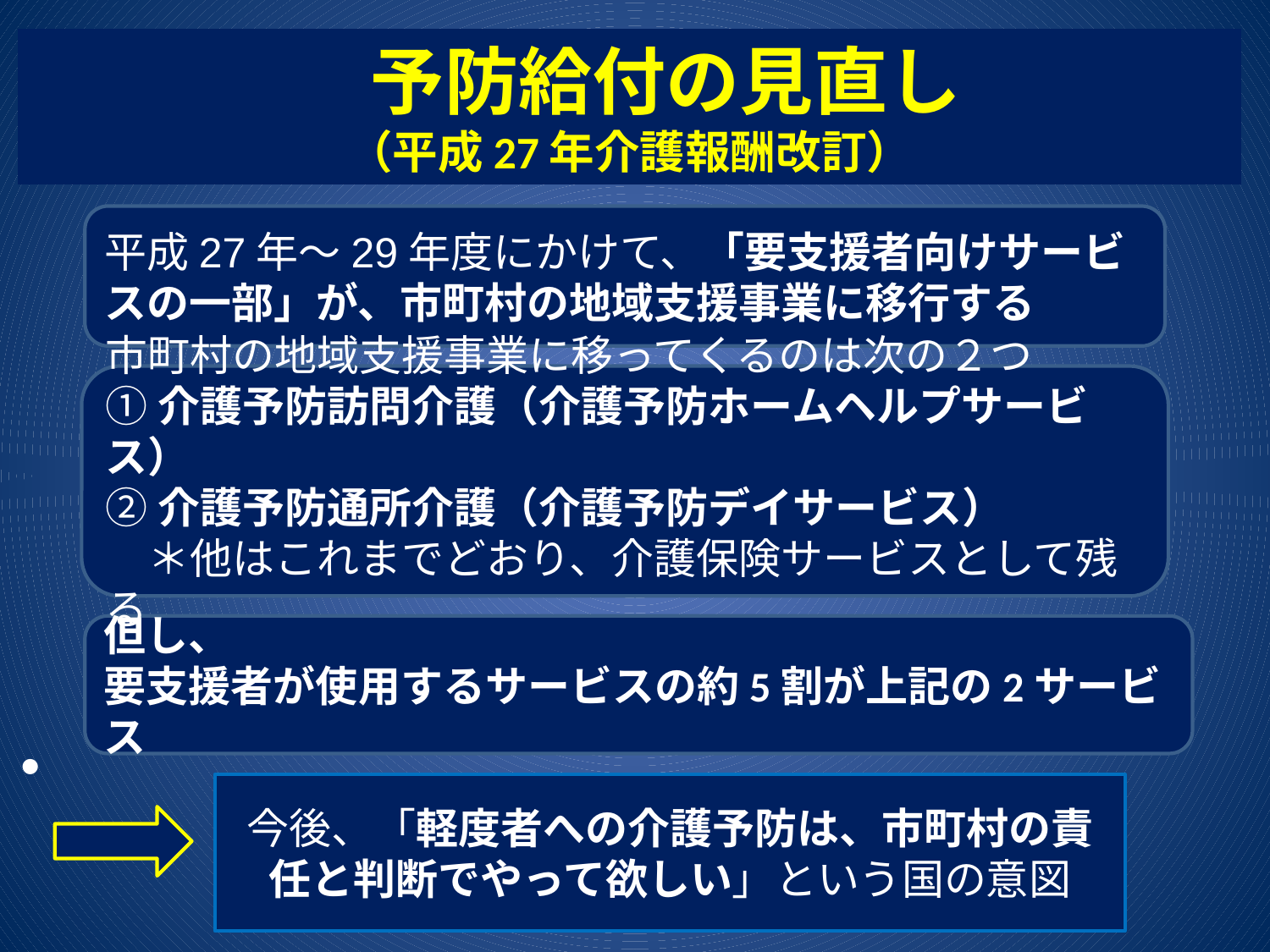

# 予防給付の見直し （平成27年介護報酬改訂）

平成27年～29年度にかけて、「要支援者向けサービスの一部」が、市町村の地域支援事業に移行する
市町村の地域支援事業に移ってくるのは次の２つ
①介護予防訪問介護（介護予防ホームヘルプサービス）
②介護予防通所介護（介護予防デイサービス）
　＊他はこれまでどおり、介護保険サービスとして残る
但し、
要支援者が使用するサービスの約5割が上記の2サービス

今後、「軽度者への介護予防は、市町村の責任と判断でやって欲しい」という国の意図